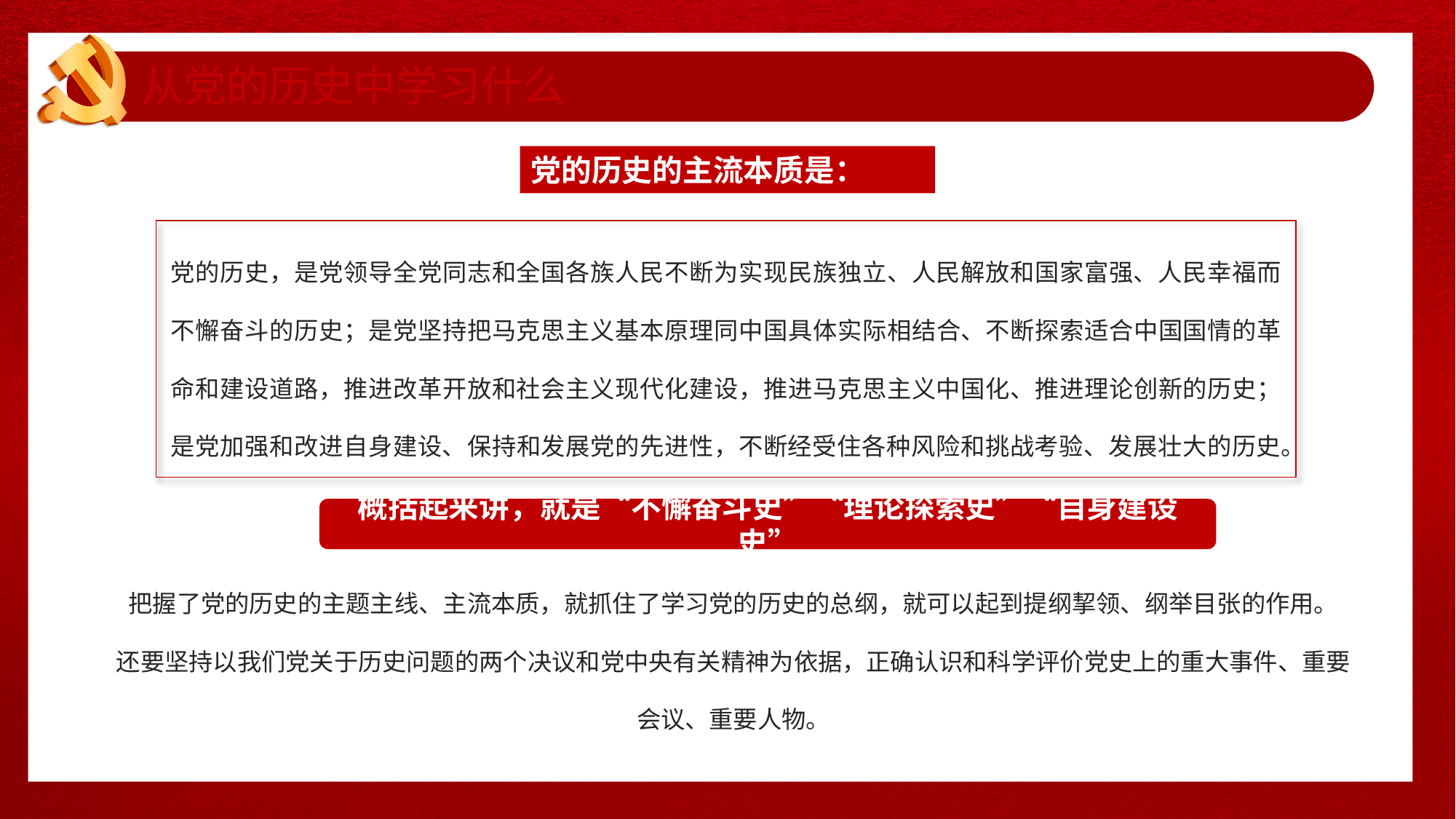

从党的历史中学习什么
党的历史的主流本质是：

党的历史，是党领导全党同志和全国各族人民不断为实现民族独立、人民解放和国家富强、人民幸福而不懈奋斗的历史；是党坚持把马克思主义基本原理同中国具体实际相结合、不断探索适合中国国情的革命和建设道路，推进改革开放和社会主义现代化建设，推进马克思主义中国化、推进理论创新的历史；是党加强和改进自身建设、保持和发展党的先进性，不断经受住各种风险和挑战考验、发展壮大的历史。
概括起来讲，就是“不懈奋斗史”“理论探索史”“自身建设史”
把握了党的历史的主题主线、主流本质，就抓住了学习党的历史的总纲，就可以起到提纲挈领、纲举目张的作用。
还要坚持以我们党关于历史问题的两个决议和党中央有关精神为依据，正确认识和科学评价党史上的重大事件、重要会议、重要人物。